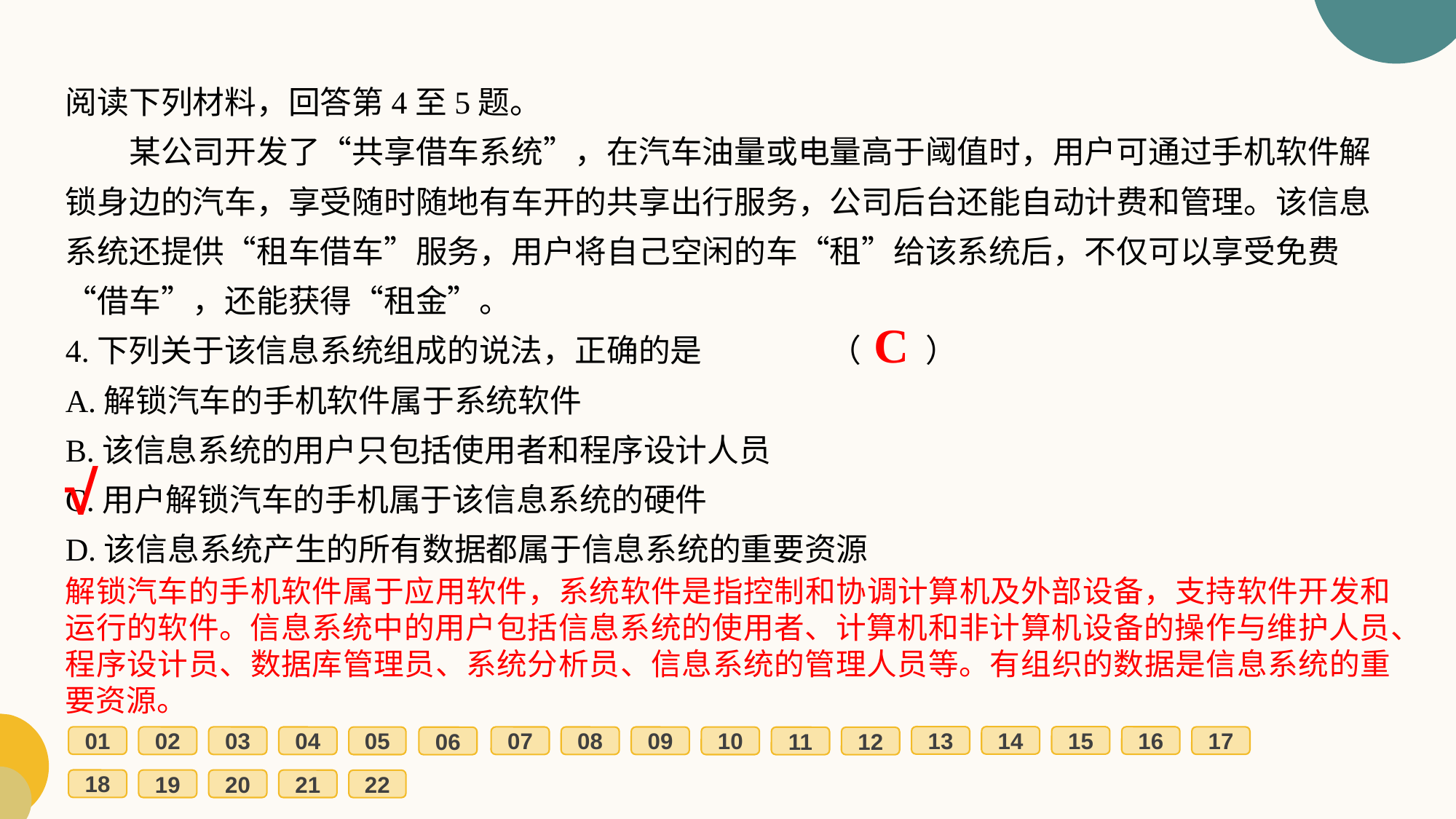

阅读下列材料，回答第4至5题。
　　某公司开发了“共享借车系统”，在汽车油量或电量高于阈值时，用户可通过手机软件解锁身边的汽车，享受随时随地有车开的共享出行服务，公司后台还能自动计费和管理。该信息系统还提供“租车借车”服务，用户将自己空闲的车“租”给该系统后，不仅可以享受免费“借车”，还能获得“租金”。
4.下列关于该信息系统组成的说法，正确的是		（　　）
A.解锁汽车的手机软件属于系统软件
B.该信息系统的用户只包括使用者和程序设计人员
C.用户解锁汽车的手机属于该信息系统的硬件
D.该信息系统产生的所有数据都属于信息系统的重要资源
C
√
解锁汽车的手机软件属于应用软件，系统软件是指控制和协调计算机及外部设备，支持软件开发和运行的软件。信息系统中的用户包括信息系统的使用者、计算机和非计算机设备的操作与维护人员、程序设计员、数据库管理员、系统分析员、信息系统的管理人员等。有组织的数据是信息系统的重要资源。